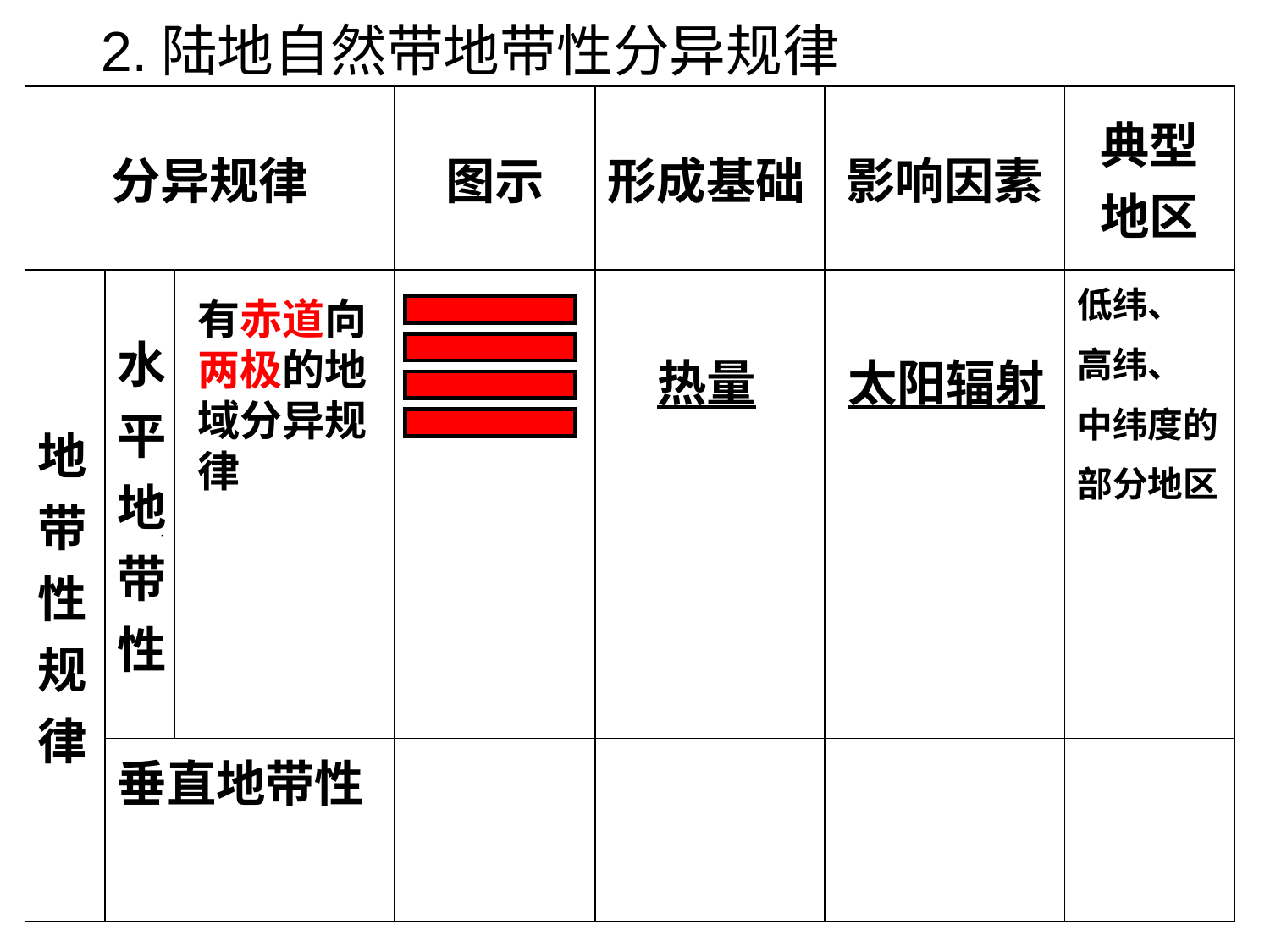

2.陆地自然带地带性分异规律
#
| 分异规律 |  |  | 图示 | 形成基础 | 影响因素 | 典型地区 |
| --- | --- | --- | --- | --- | --- | --- |
| 地带性规律 | 水平地带性 |  |  |  |  |  |
|  |  |  |  |  |  |  |
|  | 垂直地带性 |  |  |  |  |  |
低纬、
高纬、
中纬度的
部分地区
有赤道向两极的地域分异规律

热量
太阳辐射